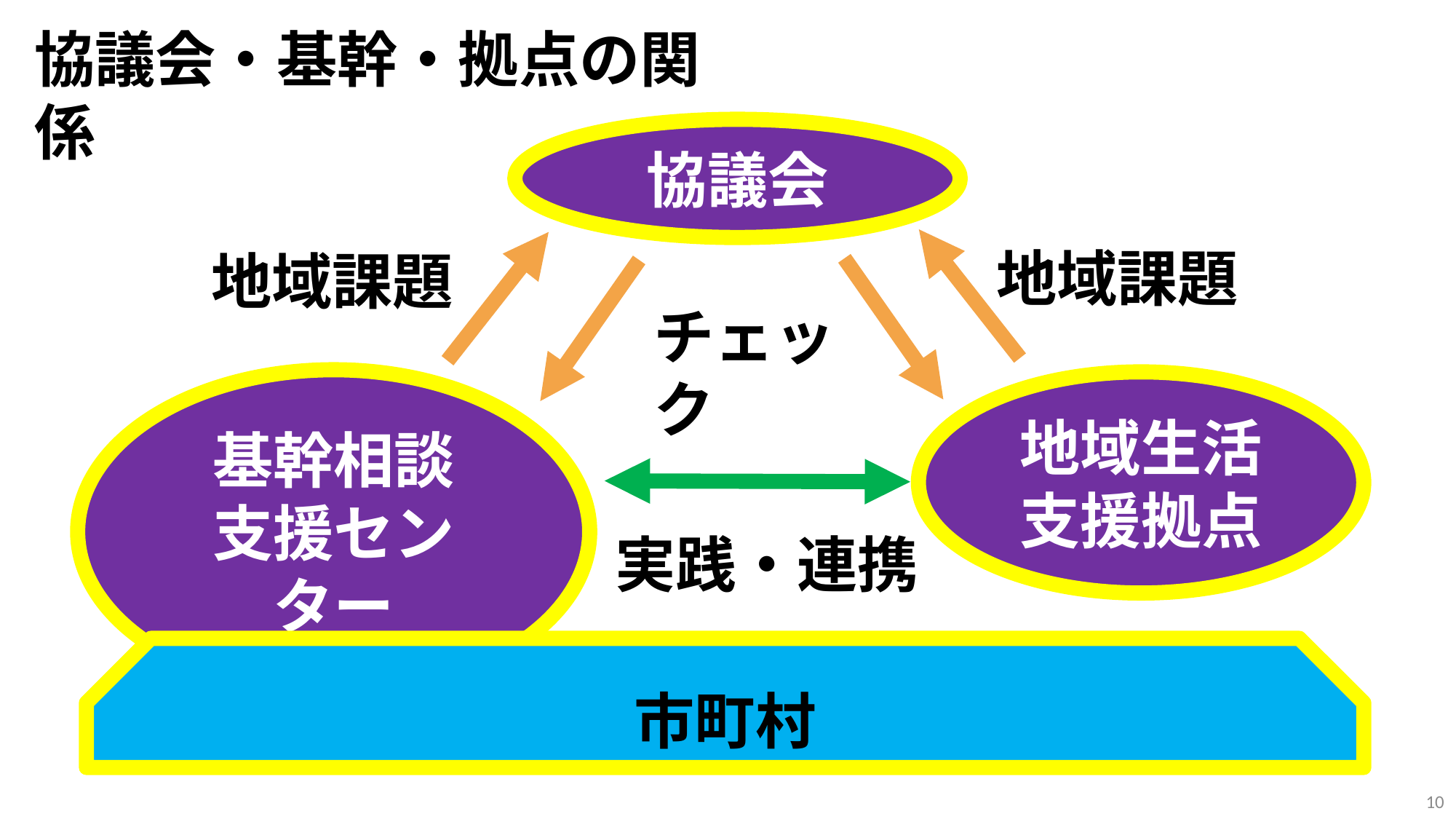

協議会・基幹・拠点の関係
協議会
地域課題
地域課題
チェック
基幹相談
支援センター
地域生活支援拠点
実践・連携
市町村
10